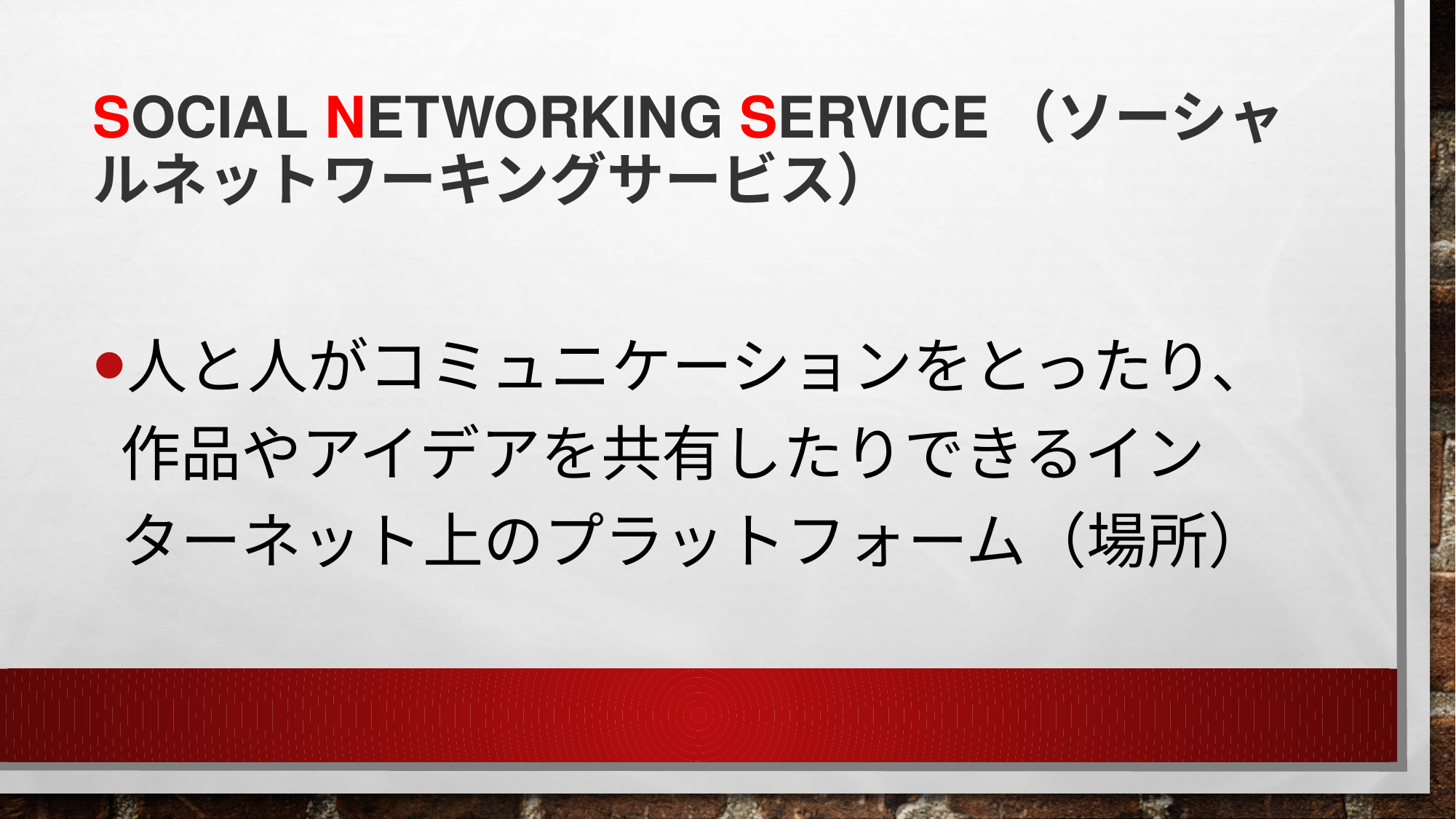

# Social Networking Service（ソーシャルネットワーキングサービス）
人と人がコミュニケーションをとったり、作品やアイデアを共有したりできるインターネット上のプラットフォーム（場所）